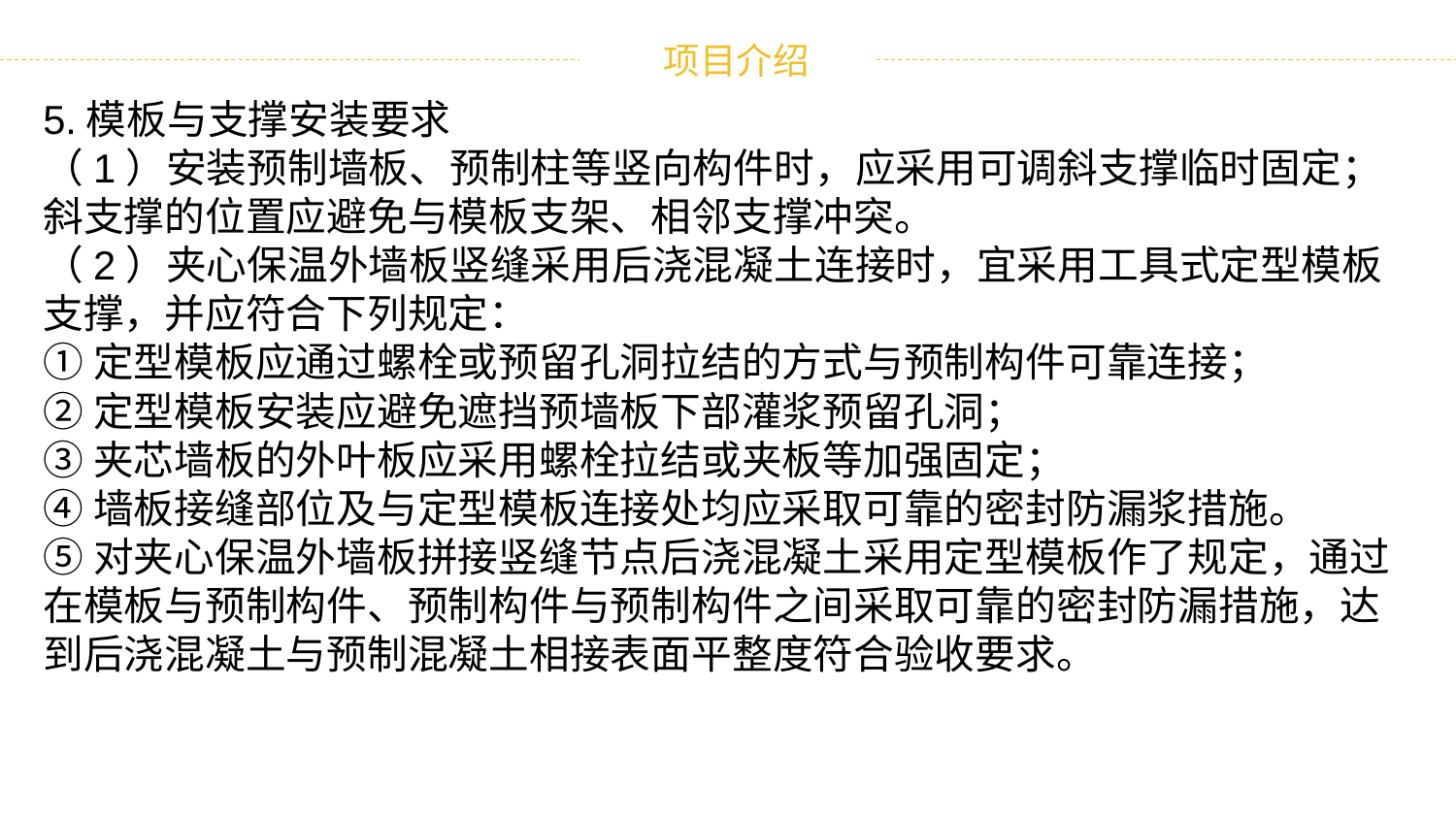

5.模板与支撑安装要求
（1）安装预制墙板、预制柱等竖向构件时，应采用可调斜支撑临时固定；斜支撑的位置应避免与模板支架、相邻支撑冲突。
（2）夹心保温外墙板竖缝采用后浇混凝土连接时，宜采用工具式定型模板支撑，并应符合下列规定：
①定型模板应通过螺栓或预留孔洞拉结的方式与预制构件可靠连接；
②定型模板安装应避免遮挡预墙板下部灌浆预留孔洞；
③夹芯墙板的外叶板应采用螺栓拉结或夹板等加强固定；
④墙板接缝部位及与定型模板连接处均应采取可靠的密封防漏浆措施。
⑤对夹心保温外墙板拼接竖缝节点后浇混凝土采用定型模板作了规定，通过在模板与预制构件、预制构件与预制构件之间采取可靠的密封防漏措施，达到后浇混凝土与预制混凝土相接表面平整度符合验收要求。